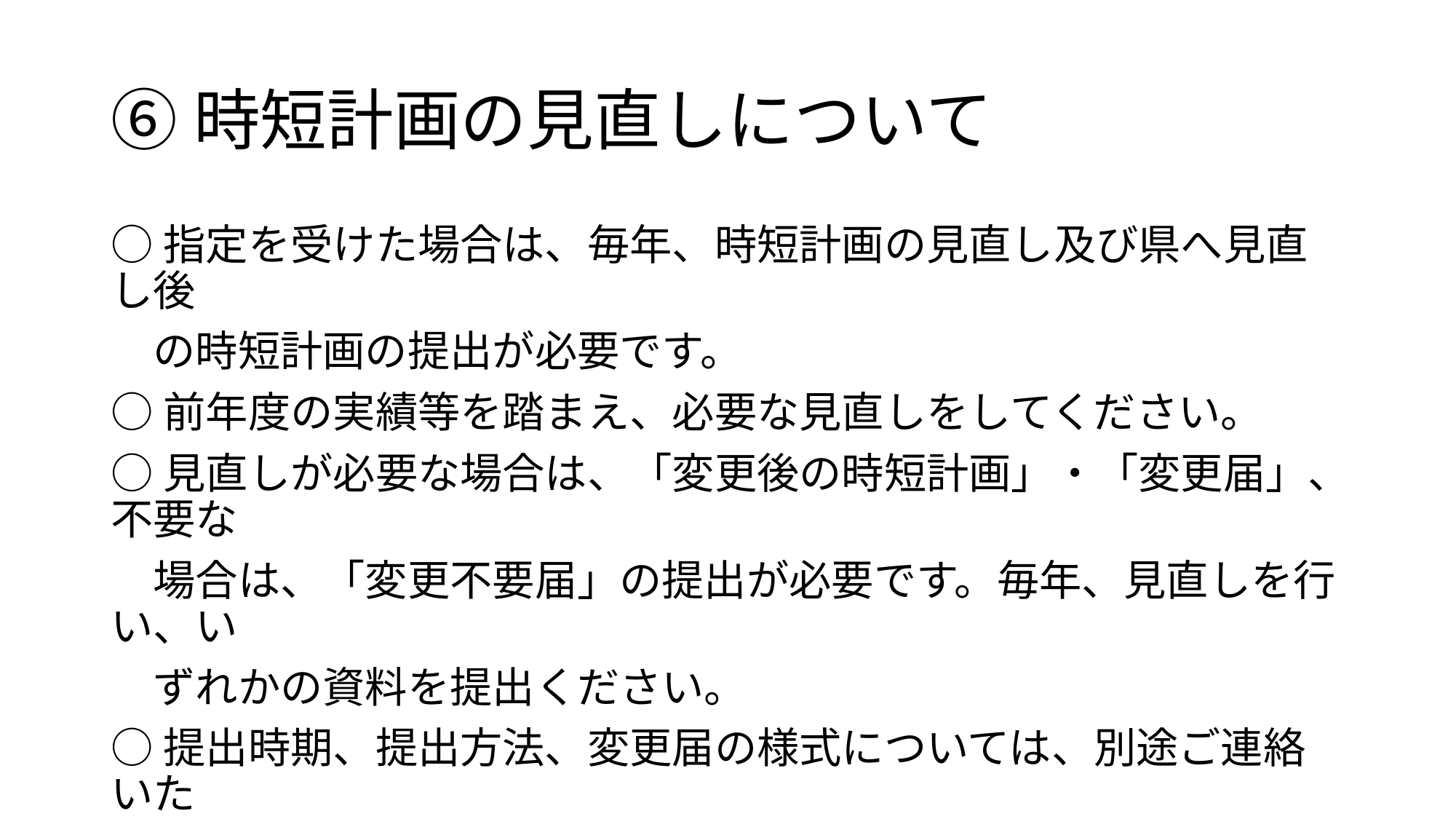

# ⑥時短計画の見直しについて
○指定を受けた場合は、毎年、時短計画の見直し及び県へ見直し後
　の時短計画の提出が必要です。
○前年度の実績等を踏まえ、必要な見直しをしてください。
○見直しが必要な場合は、「変更後の時短計画」・「変更届」、不要な
　場合は、「変更不要届」の提出が必要です。毎年、見直しを行い、い
　ずれかの資料を提出ください。
○提出時期、提出方法、変更届の様式については、別途ご連絡いた
　します。